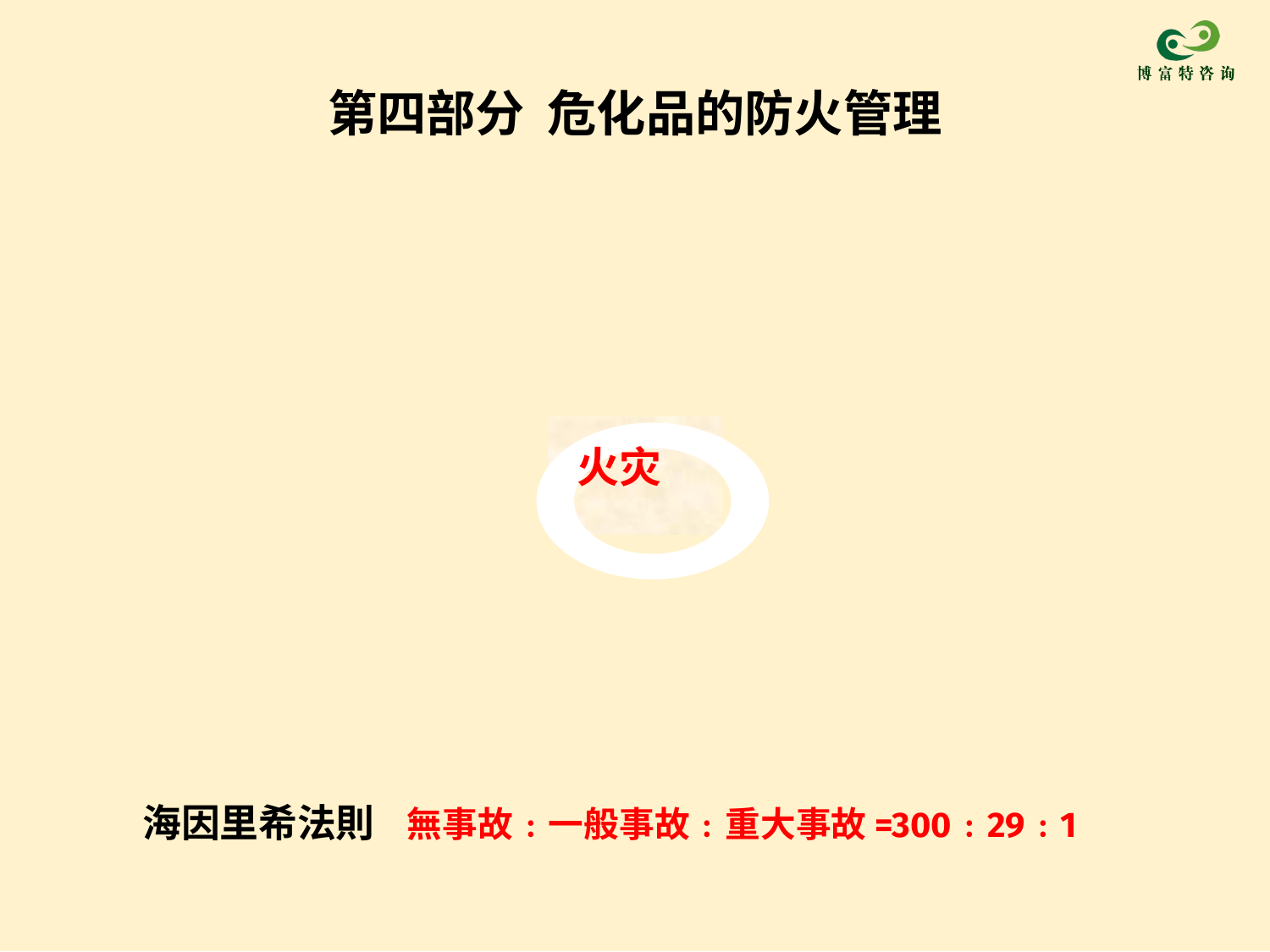

第四部分  危化品的防火管理
消防隐患
认为不
会出事
未发生
侥幸心理
員工安全
行为不当
火灾

海因里希法則    無事故﹕一般事故﹕重大事故=300﹕29﹕1